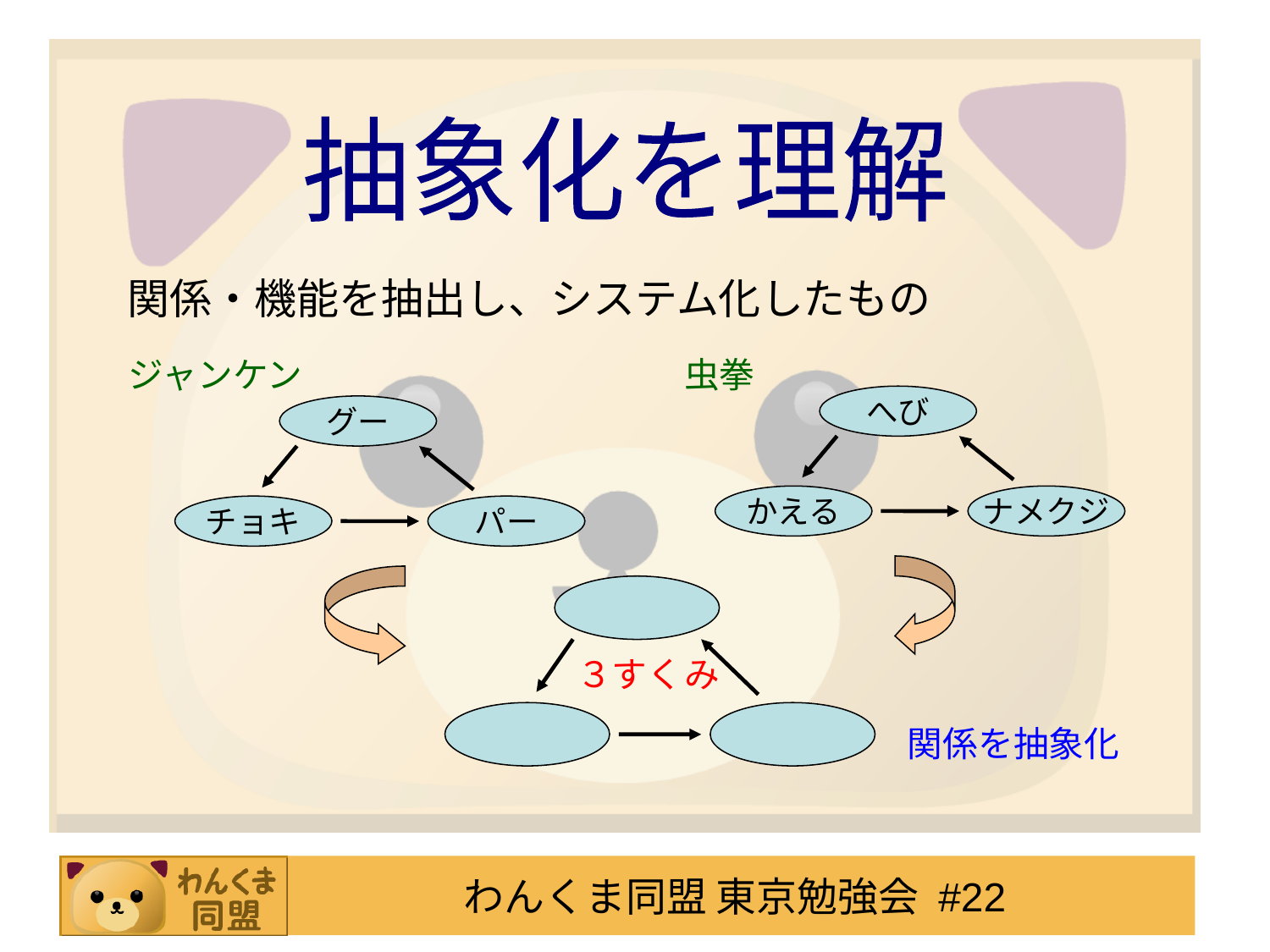

抽象化を理解
関係・機能を抽出し、システム化したもの
虫拳
ジャンケン
へび

かえる
ナメクジ

グー

チョキ
パー

３すくみ
関係を抽象化